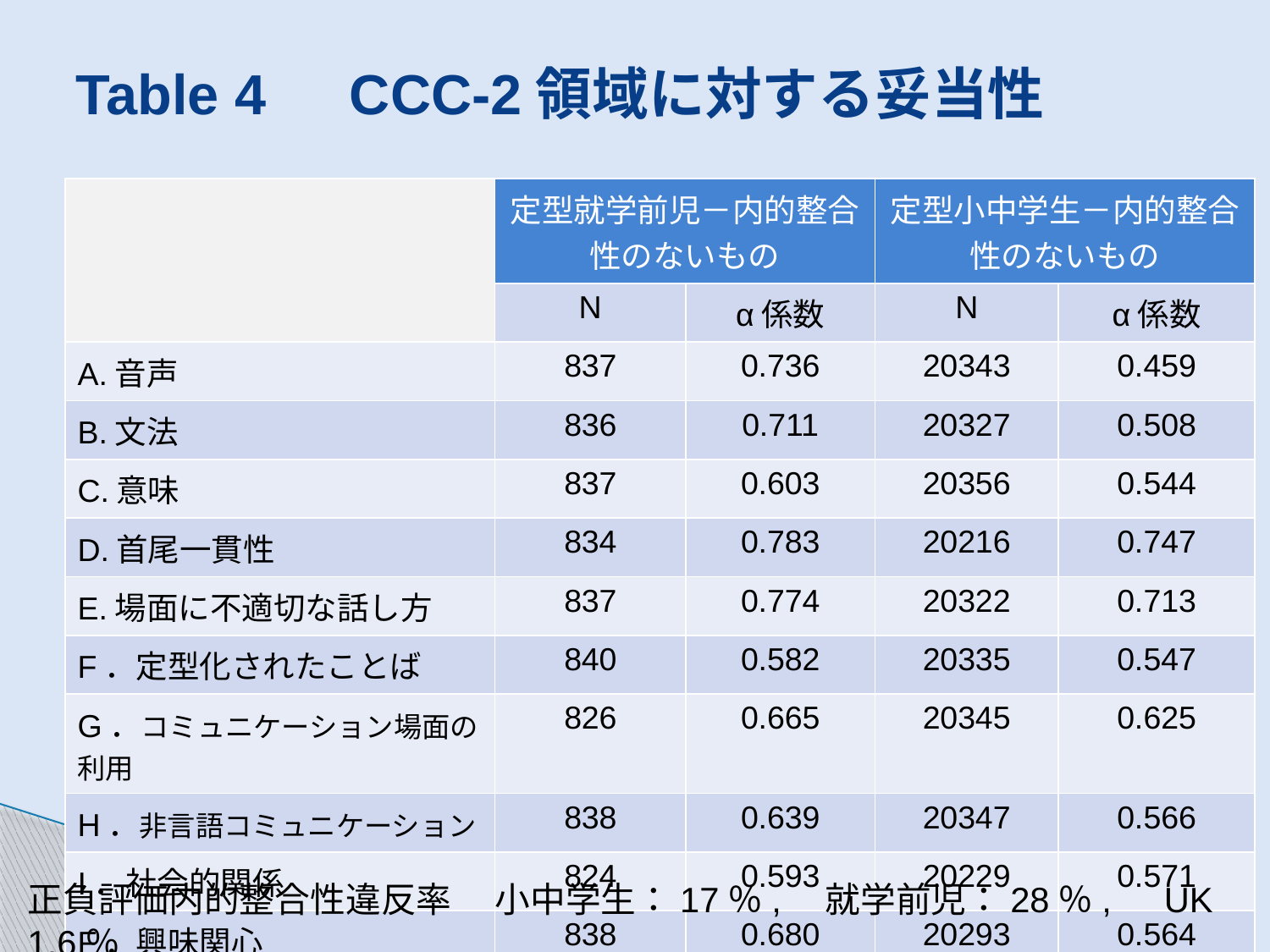

# Table 4　CCC-2領域に対する妥当性
|  | 定型就学前児－内的整合性のないもの |  | 定型小中学生－内的整合性のないもの |  |
| --- | --- | --- | --- | --- |
|  | N | α係数 | N | α係数 |
| A.音声 | 837 | 0.736 | 20343 | 0.459 |
| B.文法 | 836 | 0.711 | 20327 | 0.508 |
| C.意味 | 837 | 0.603 | 20356 | 0.544 |
| D.首尾一貫性 | 834 | 0.783 | 20216 | 0.747 |
| E.場面に不適切な話し方 | 837 | 0.774 | 20322 | 0.713 |
| F．定型化されたことば | 840 | 0.582 | 20335 | 0.547 |
| G．コミュニケーション場面の利用 | 826 | 0.665 | 20345 | 0.625 |
| H．非言語コミュニケーション | 838 | 0.639 | 20347 | 0.566 |
| I．社会的関係 | 824 | 0.593 | 20229 | 0.571 |
| F．興味関心 | 838 | 0.680 | 20293 | 0.564 |
正負評価内的整合性違反率 　小中学生：17％,　就学前児：28％,　UK 1.6％